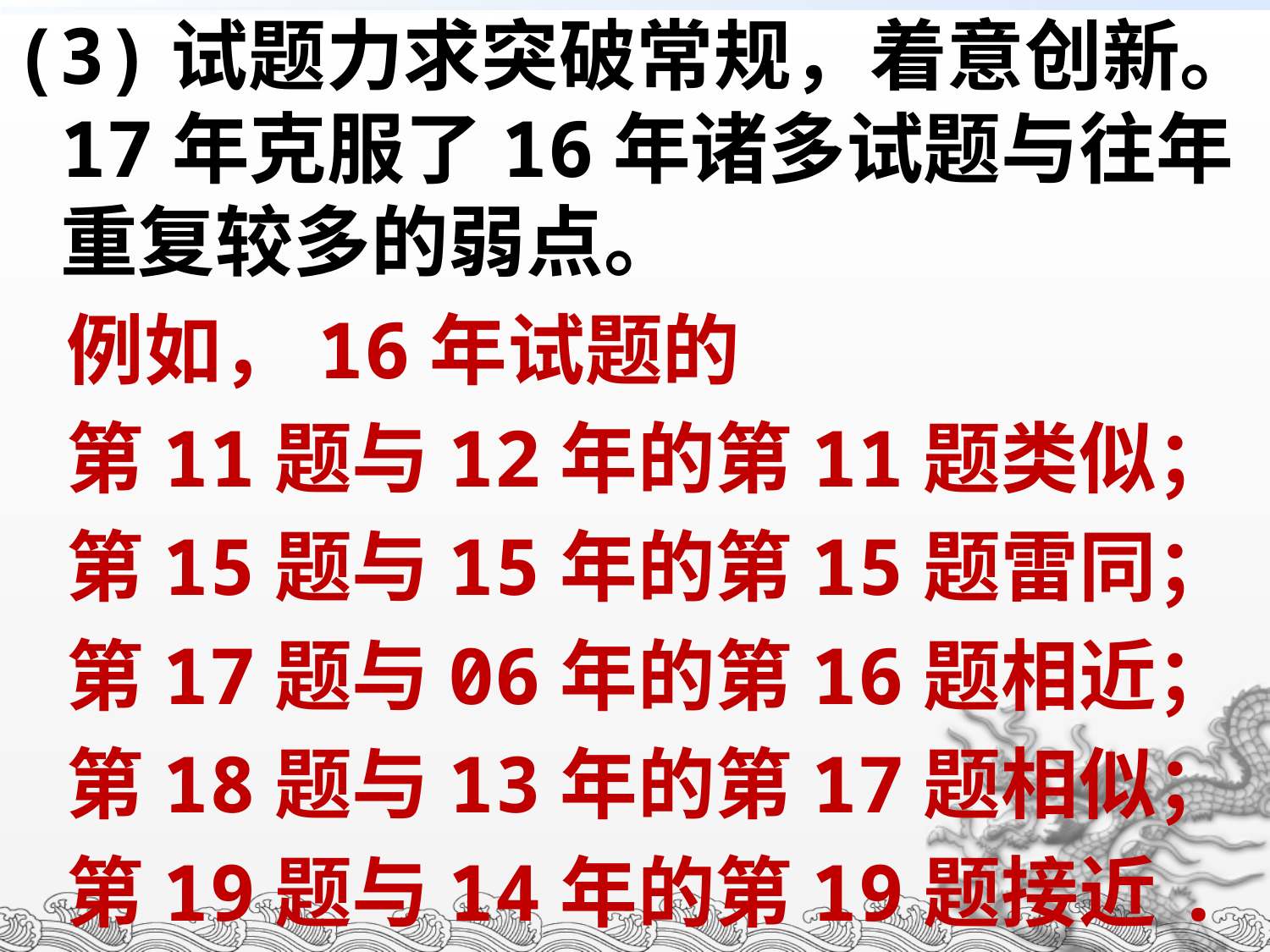

(3)试题力求突破常规，着意创新。17年克服了16年诸多试题与往年重复较多的弱点。
  例如，16年试题的
  第11题与12年的第11题类似；
  第15题与15年的第15题雷同；
  第17题与06年的第16题相近；
  第18题与13年的第17题相似；
  第19题与14年的第19题接近.